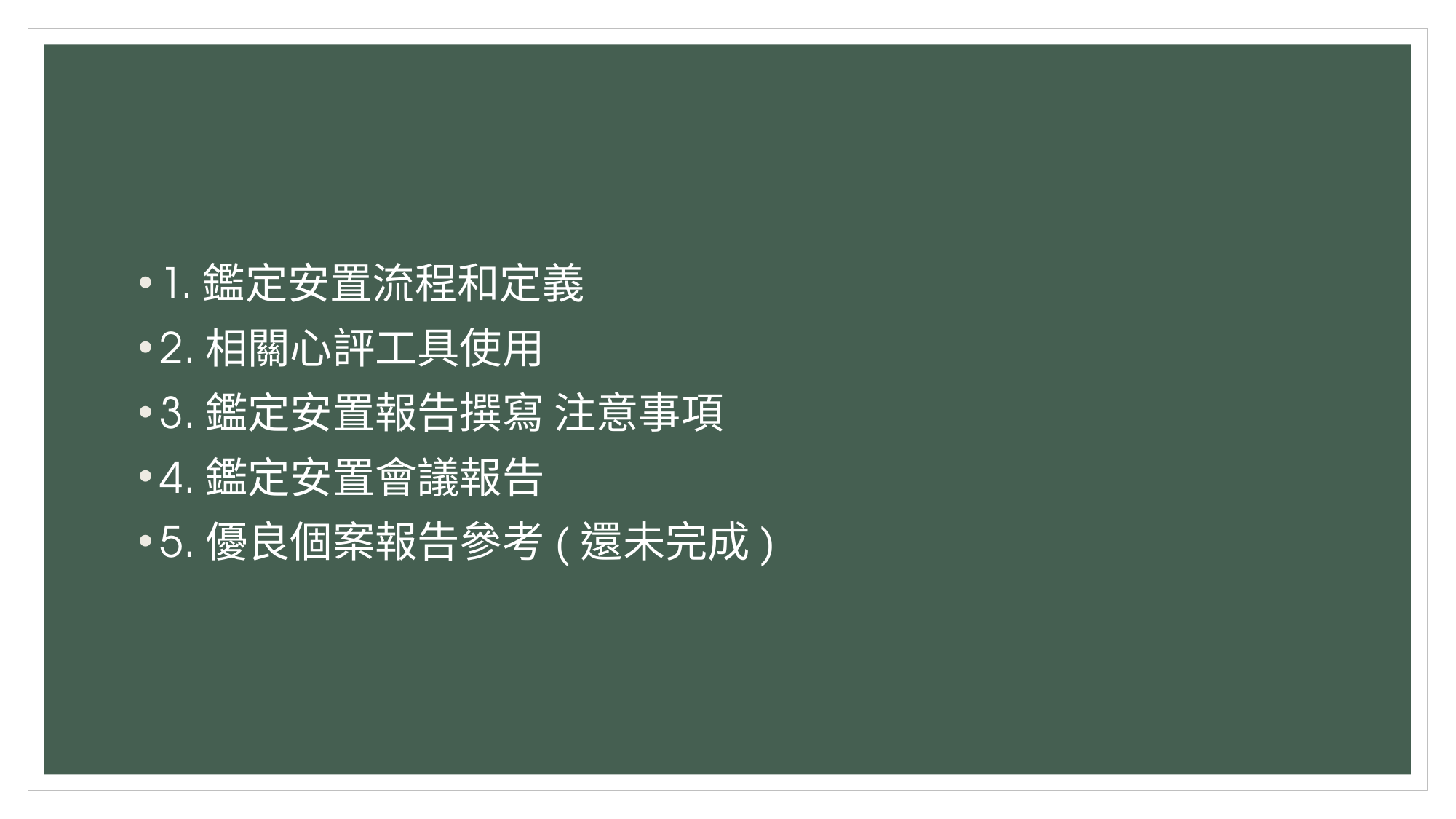

#
1.鑑定安置流程和定義
2.相關心評工具使用
3.鑑定安置報告撰寫 注意事項
4.鑑定安置會議報告
5.優良個案報告參考(還未完成)